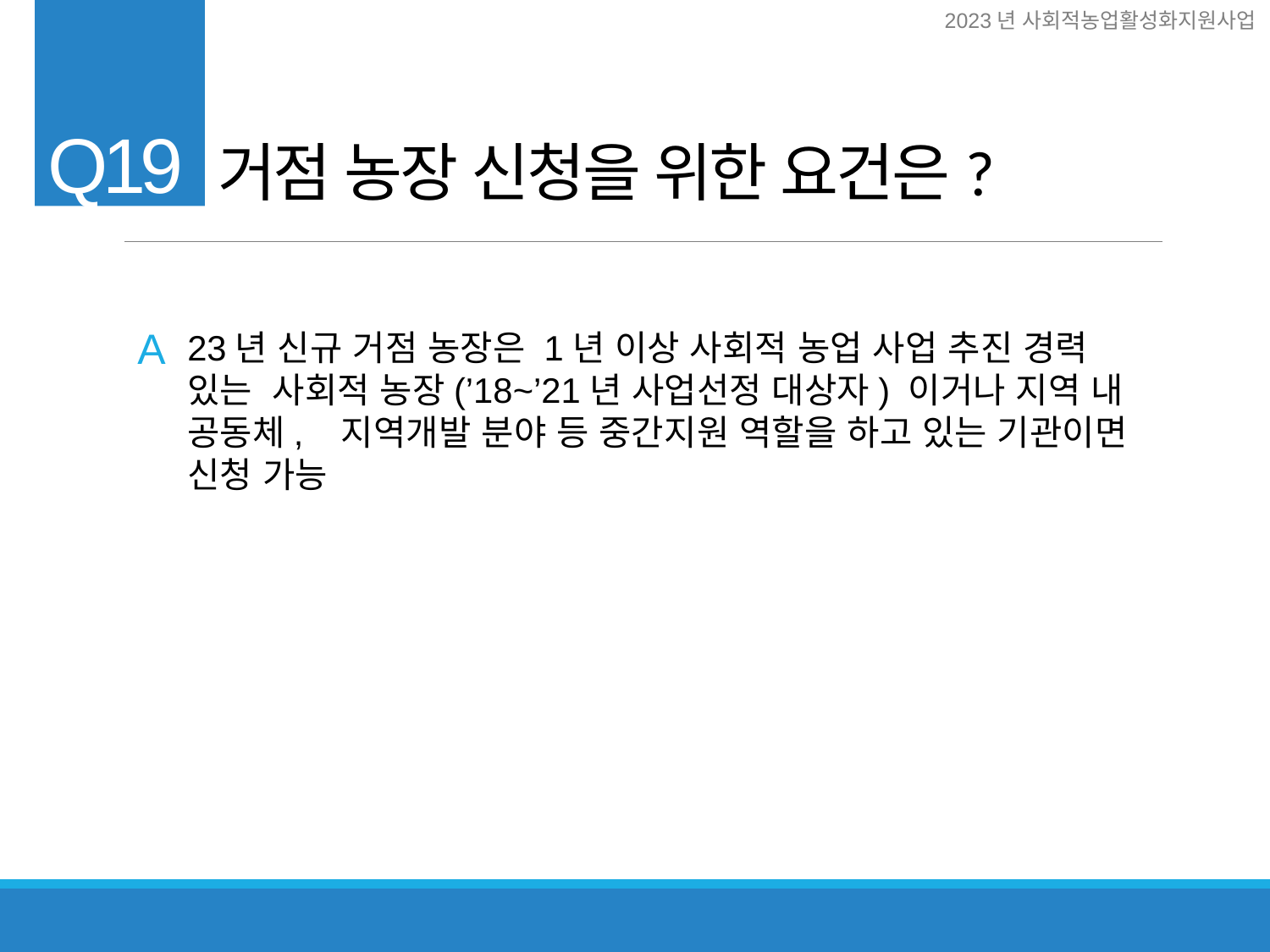

거점 농장 신청을 위한 요건은?
Q19
A
23년 신규 거점 농장은 1년 이상 사회적 농업 사업 추진 경력 있는  사회적 농장(’18~’21년 사업선정 대상자) 이거나 지역 내 공동체,   지역개발 분야 등 중간지원 역할을 하고 있는 기관이면 신청 가능